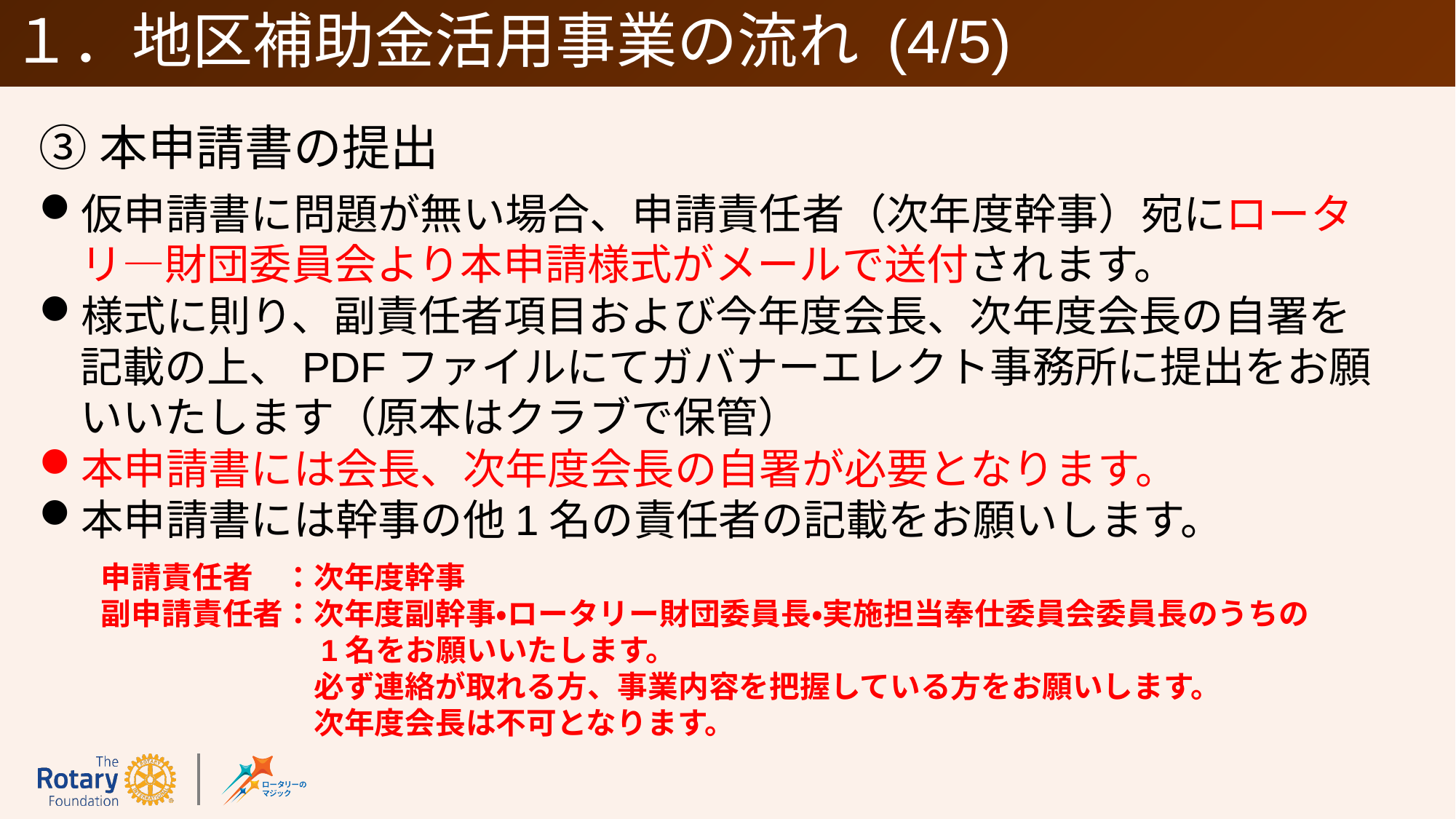

# １．地区補助金活用事業の流れ (4/5)
③本申請書の提出
仮申請書に問題が無い場合、申請責任者（次年度幹事）宛にロータリ―財団委員会より本申請様式がメールで送付されます。
様式に則り、副責任者項目および今年度会長、次年度会長の自署を記載の上、PDFファイルにてガバナーエレクト事務所に提出をお願いいたします（原本はクラブで保管）
本申請書には会長、次年度会長の自署が必要となります。
本申請書には幹事の他1名の責任者の記載をお願いします。
申請責任者　：次年度幹事
副申請責任者：次年度副幹事・ロータリー財団委員長・実施担当奉仕委員会委員長のうちの
　　　　　　　1名をお願いいたします。
　　　　　　　必ず連絡が取れる方、事業内容を把握している方をお願いします。
　　　　　　　次年度会長は不可となります。